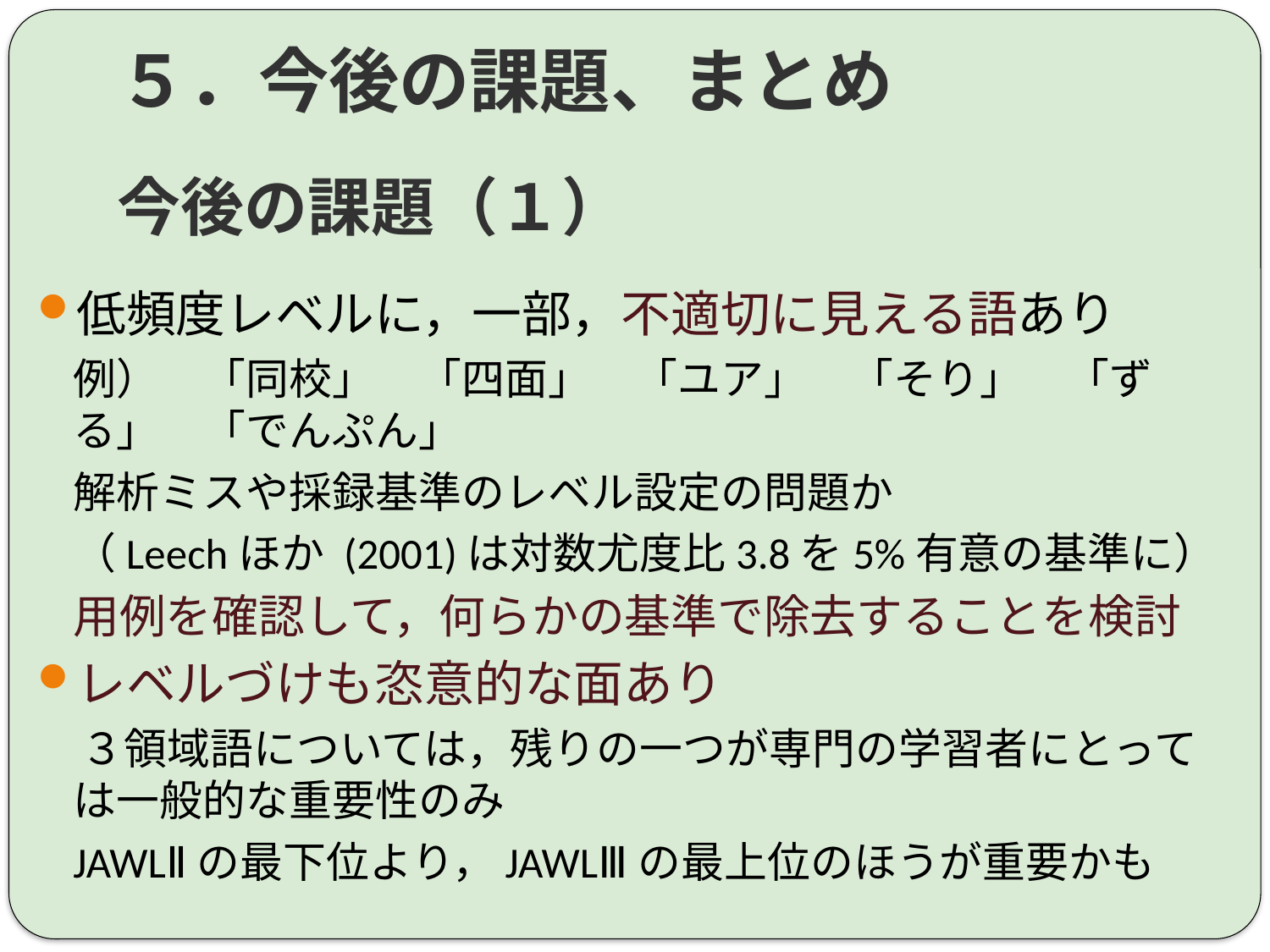

# ５．今後の課題、まとめ 今後の課題（１）
低頻度レベルに，一部，不適切に見える語あり
	例）　「同校」　「四面」　「ユア」　「そり」　「ずる」　「でんぷん」
	解析ミスや採録基準のレベル設定の問題か
	（Leechほか (2001)は対数尤度比3.8を5%有意の基準に）
	用例を確認して，何らかの基準で除去することを検討
レベルづけも恣意的な面あり
　３領域語については，残りの一つが専門の学習者にとっては一般的な重要性のみ
	JAWLⅡの最下位より，JAWLⅢの最上位のほうが重要かも